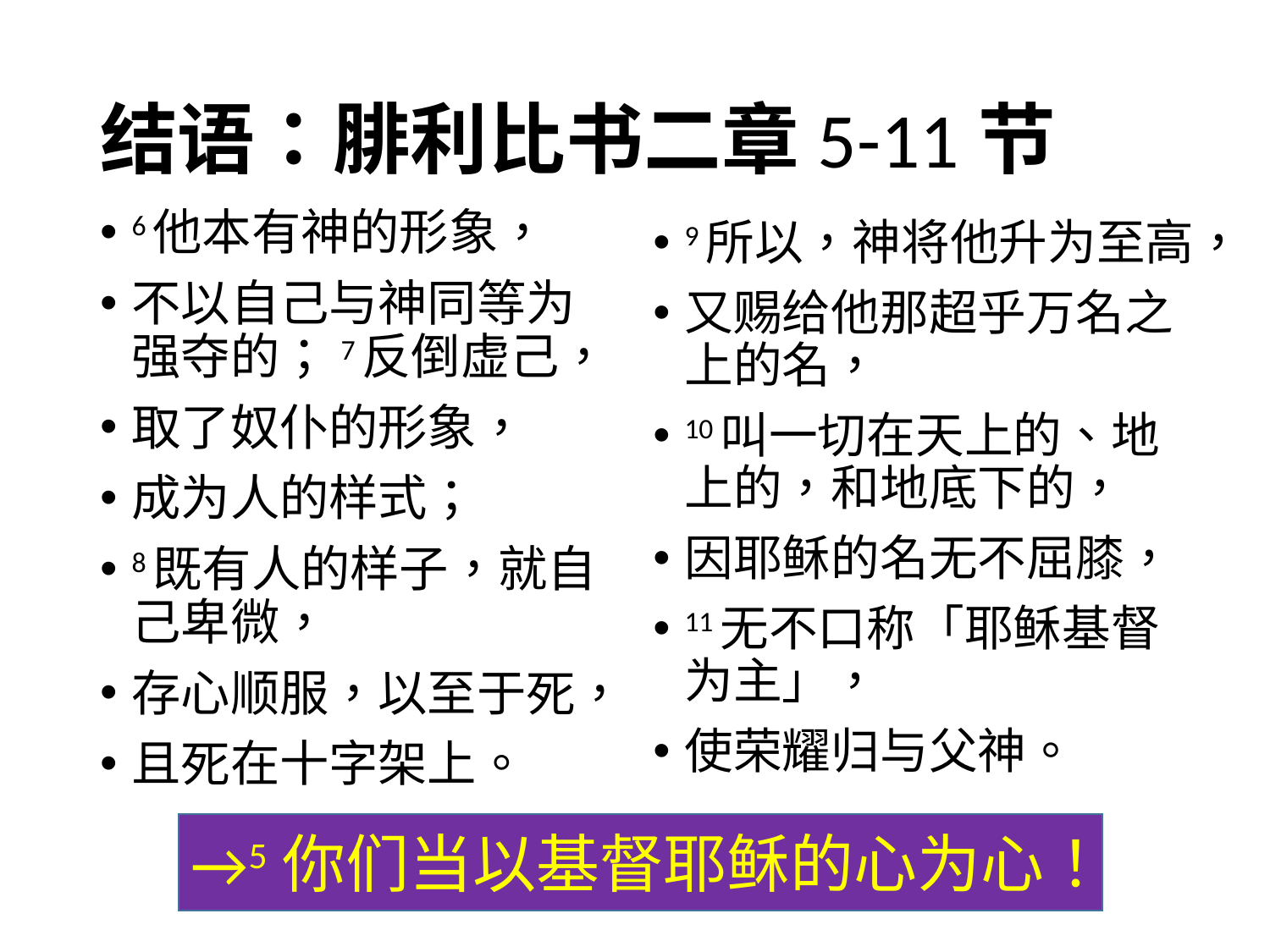

# 结语：腓利比书二章5-11节
6他本有神的形象，
不以自己与神同等为强夺的；7反倒虚己，
取了奴仆的形象，
成为人的样式；
8既有人的样子，就自己卑微，
存心顺服，以至于死，
且死在十字架上。
9所以，神将他升为至高，
又赐给他那超乎万名之上的名，
10叫一切在天上的、地上的，和地底下的，
因耶稣的名无不屈膝，
11无不口称「耶稣基督为主」，
使荣耀归与父神。
→5你们当以基督耶稣的心为心！